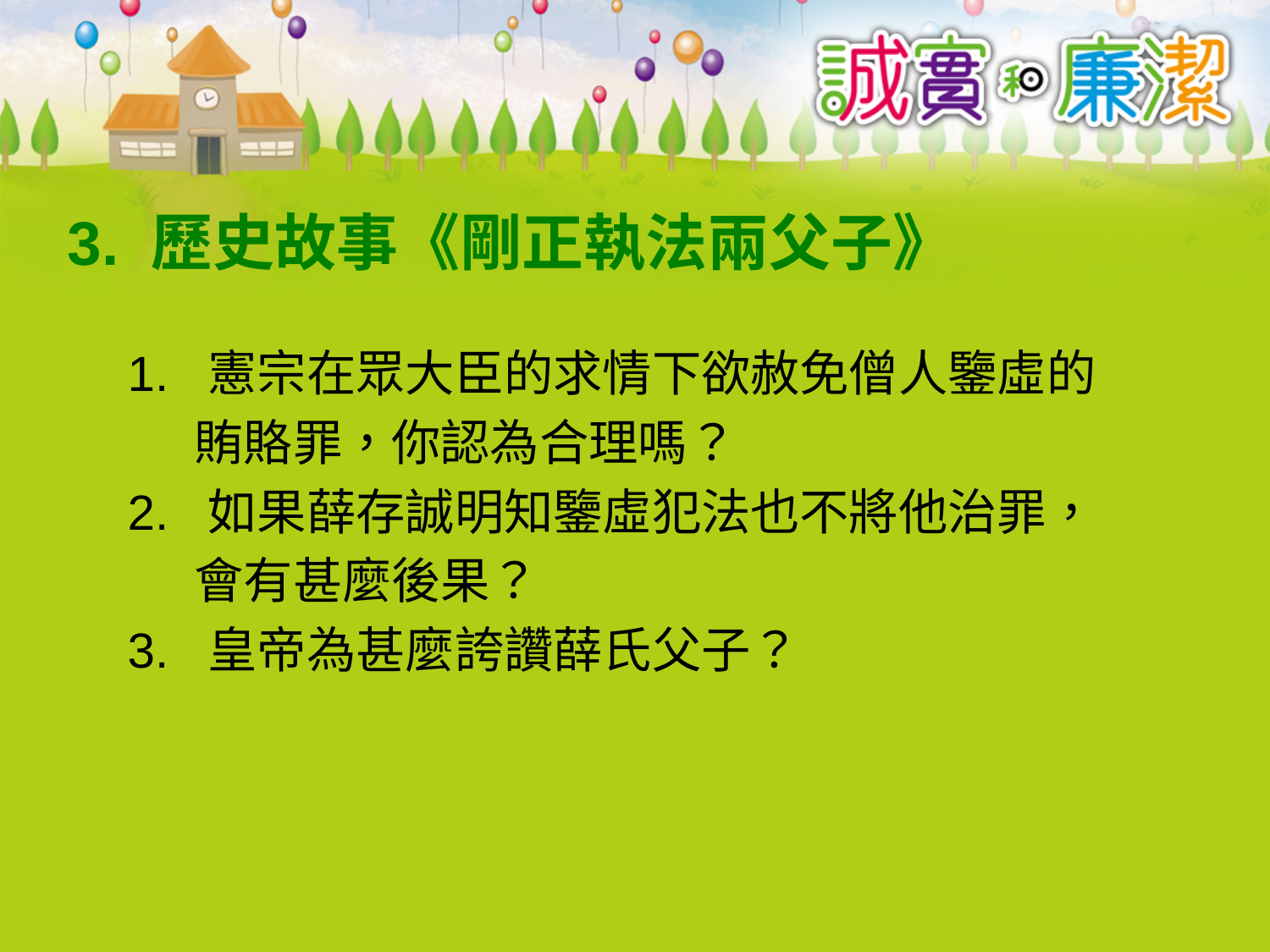

# 3. 歷史故事《剛正執法兩父子》
1.  憲宗在眾大臣的求情下欲赦免僧人鑒虛的
     賄賂罪，你認為合理嗎？
2.  如果薛存誠明知鑒虛犯法也不將他治罪，
     會有甚麼後果？
3.  皇帝為甚麼誇讚薛氏父子？